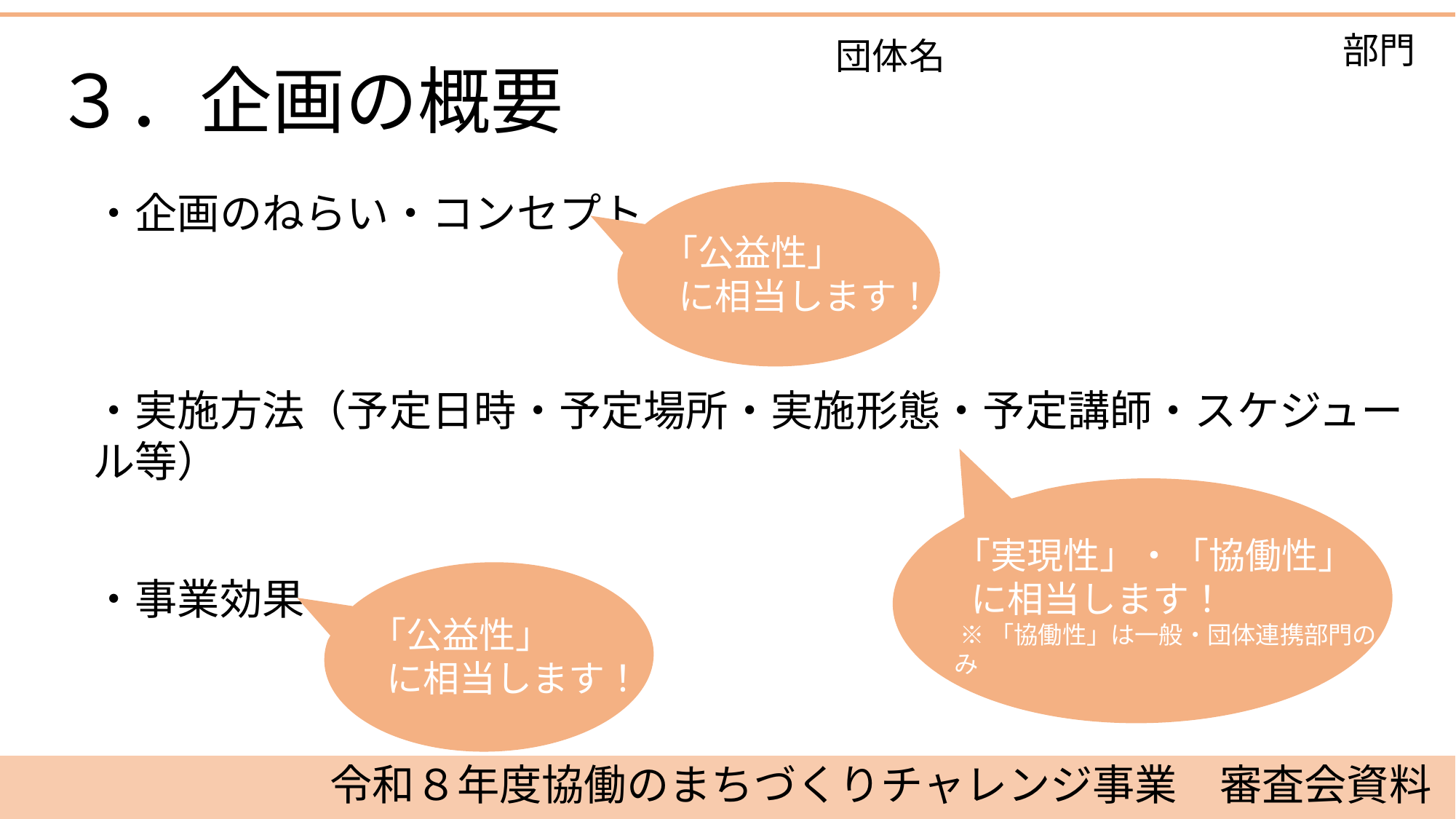

部門
団体名
３．企画の概要

「公益性」
 に相当します！
・企画のねらい・コンセプト
・実施方法（予定日時・予定場所・実施形態・予定講師・スケジュール等）

「実現性」・「協働性」
 に相当します！
 ※「協働性」は一般・団体連携部門のみ

「公益性」
 に相当します！
・事業効果
令和８年度協働のまちづくりチャレンジ事業　審査会資料